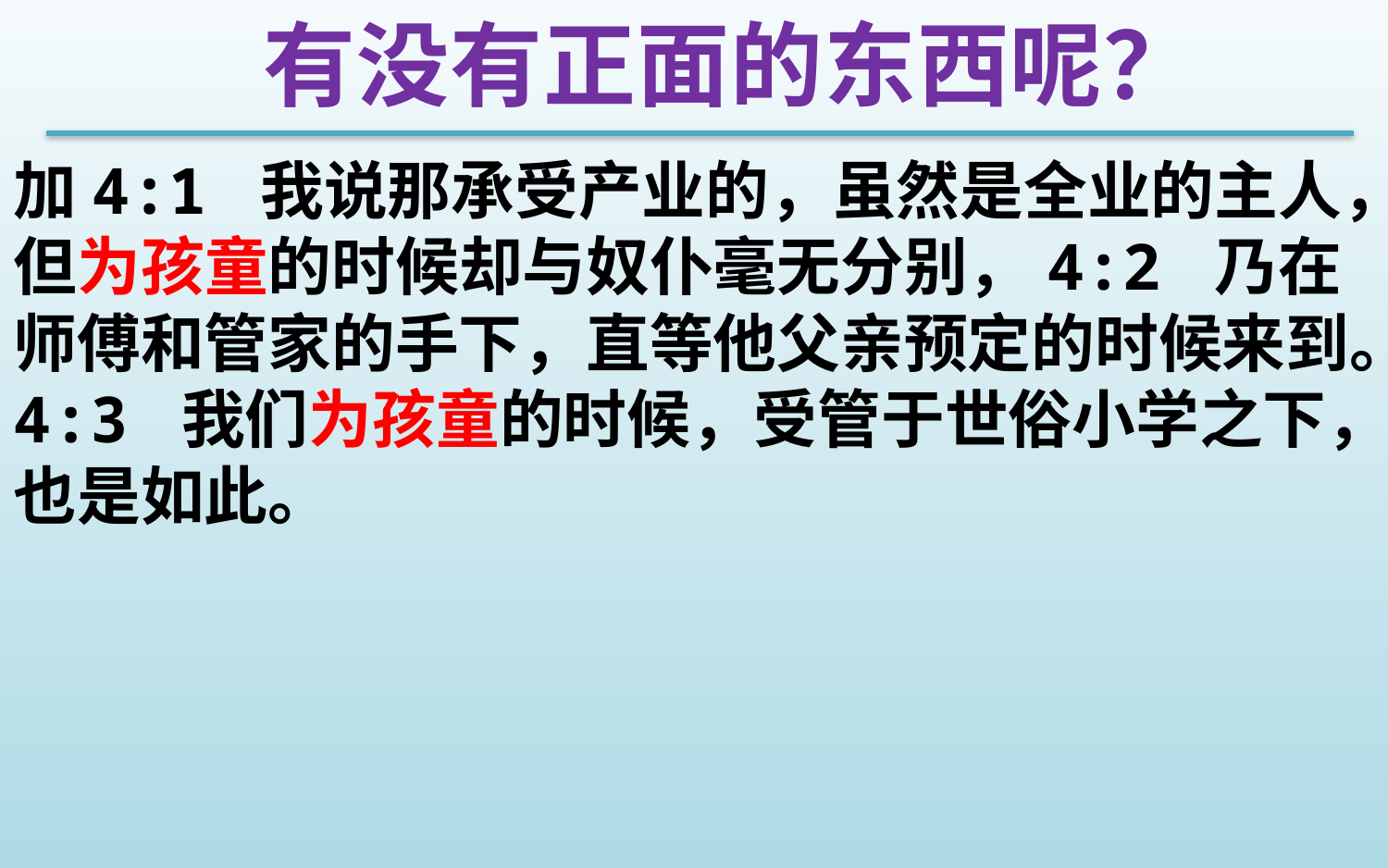

有没有正面的东西呢？
加4:1 我说那承受产业的，虽然是全业的主人，但为孩童的时候却与奴仆毫无分别，4:2 乃在师傅和管家的手下，直等他父亲预定的时候来到。4:3 我们为孩童的时候，受管于世俗小学之下，也是如此。